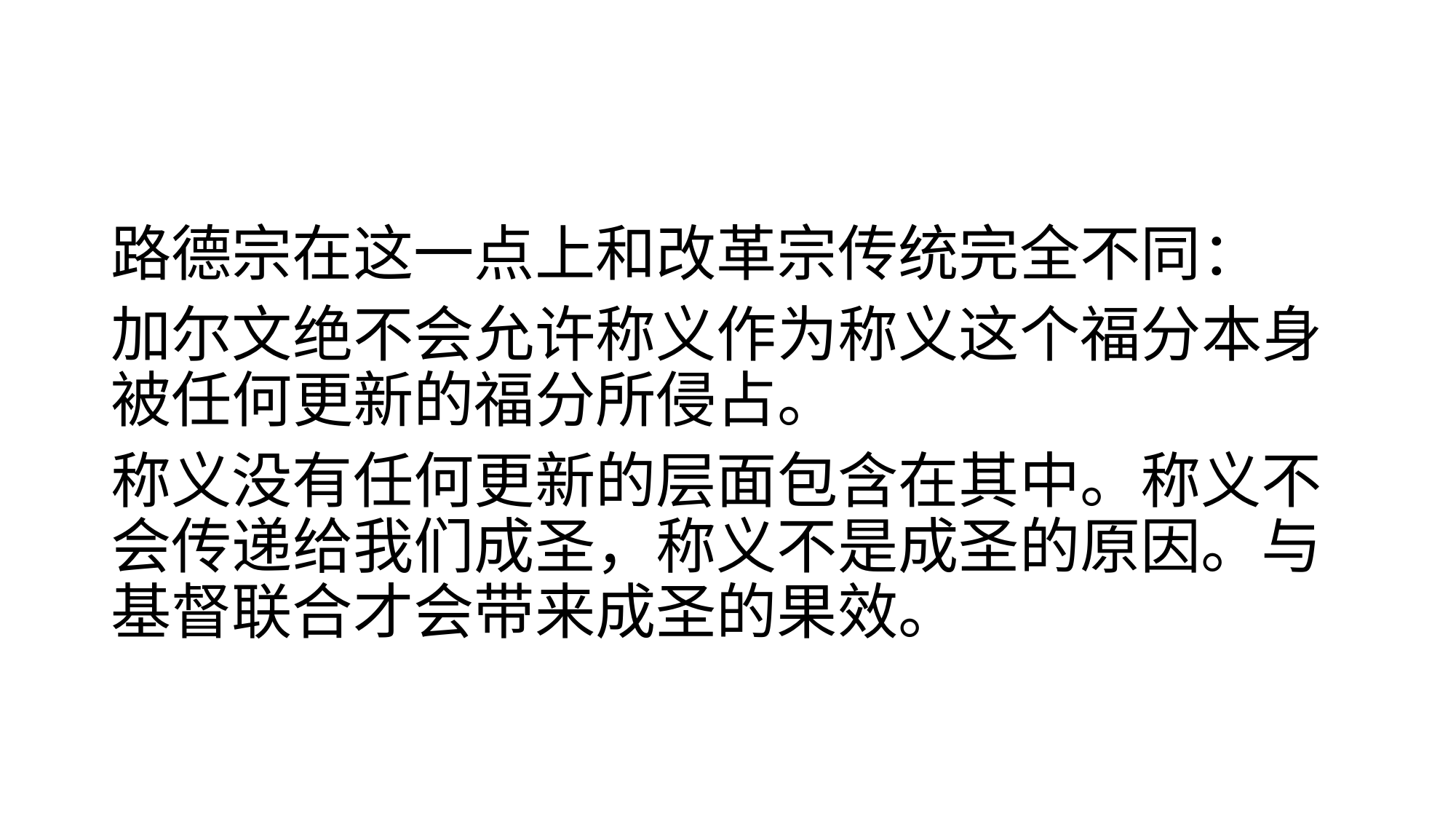

#
路德宗在这一点上和改革宗传统完全不同：
加尔文绝不会允许称义作为称义这个福分本身被任何更新的福分所侵占。
称义没有任何更新的层面包含在其中。称义不会传递给我们成圣，称义不是成圣的原因。与基督联合才会带来成圣的果效。